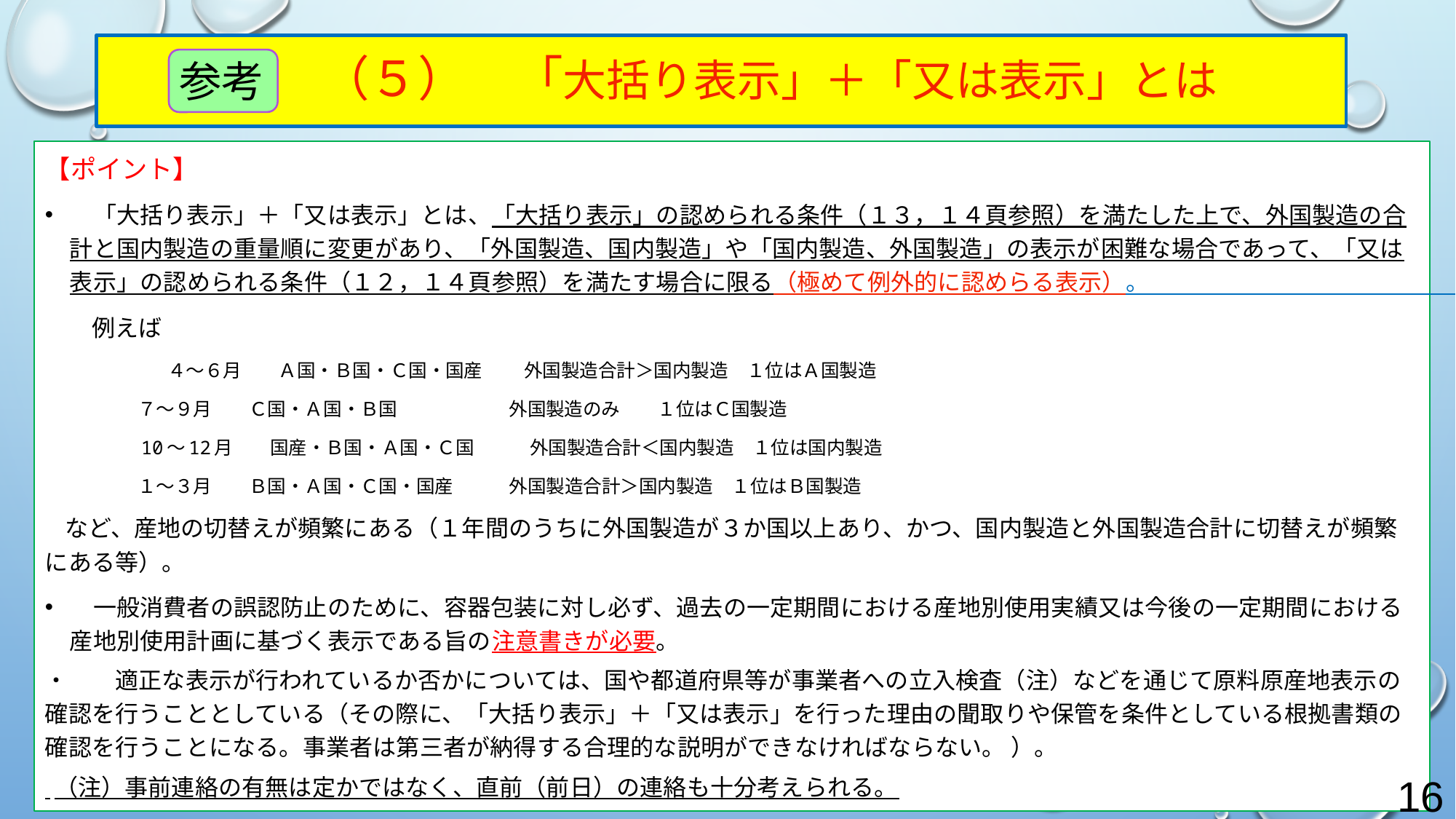

# （５）　「大括り表示」＋「又は表示」とは

参考
【ポイント】
　「大括り表示」＋「又は表示」とは、「大括り表示」の認められる条件（１３，１４頁参照）を満たした上で、外国製造の合計と国内製造の重量順に変更があり、「外国製造、国内製造」や「国内製造、外国製造」の表示が困難な場合であって、「又は表示」の認められる条件（１２，１４頁参照）を満たす場合に限る（極めて例外的に認めらる表示）。
　　例えば
　　　　      　４～６月　　Ａ国・Ｂ国・Ｃ国・国産　　 外国製造合計＞国内製造　１位はＡ国製造
　　　　　７～９月　　Ｃ国・Ａ国・Ｂ国　　　　　　外国製造のみ　　１位はＣ国製造
　　　　　10～12月　　国産・Ｂ国・Ａ国・Ｃ国　　　外国製造合計＜国内製造　１位は国内製造
　　　　　１～３月　　Ｂ国・Ａ国・Ｃ国・国産　　　外国製造合計＞国内製造　１位はＢ国製造
　など、産地の切替えが頻繁にある（１年間のうちに外国製造が３か国以上あり、かつ、国内製造と外国製造合計に切替えが頻繁にある等）。
　一般消費者の誤認防止のために、容器包装に対し必ず、過去の一定期間における産地別使用実績又は今後の一定期間における産地別使用計画に基づく表示である旨の注意書きが必要。
・　　適正な表示が行われているか否かについては、国や都道府県等が事業者への立入検査（注）などを通じて原料原産地表示の確認を行うこととしている（その際に、「大括り表示」＋「又は表示」を行った理由の聞取りや保管を条件としている根拠書類の確認を行うことになる。事業者は第三者が納得する合理的な説明ができなければならない。 ）。
 （注）事前連絡の有無は定かではなく、直前（前日）の連絡も十分考えられる。
16